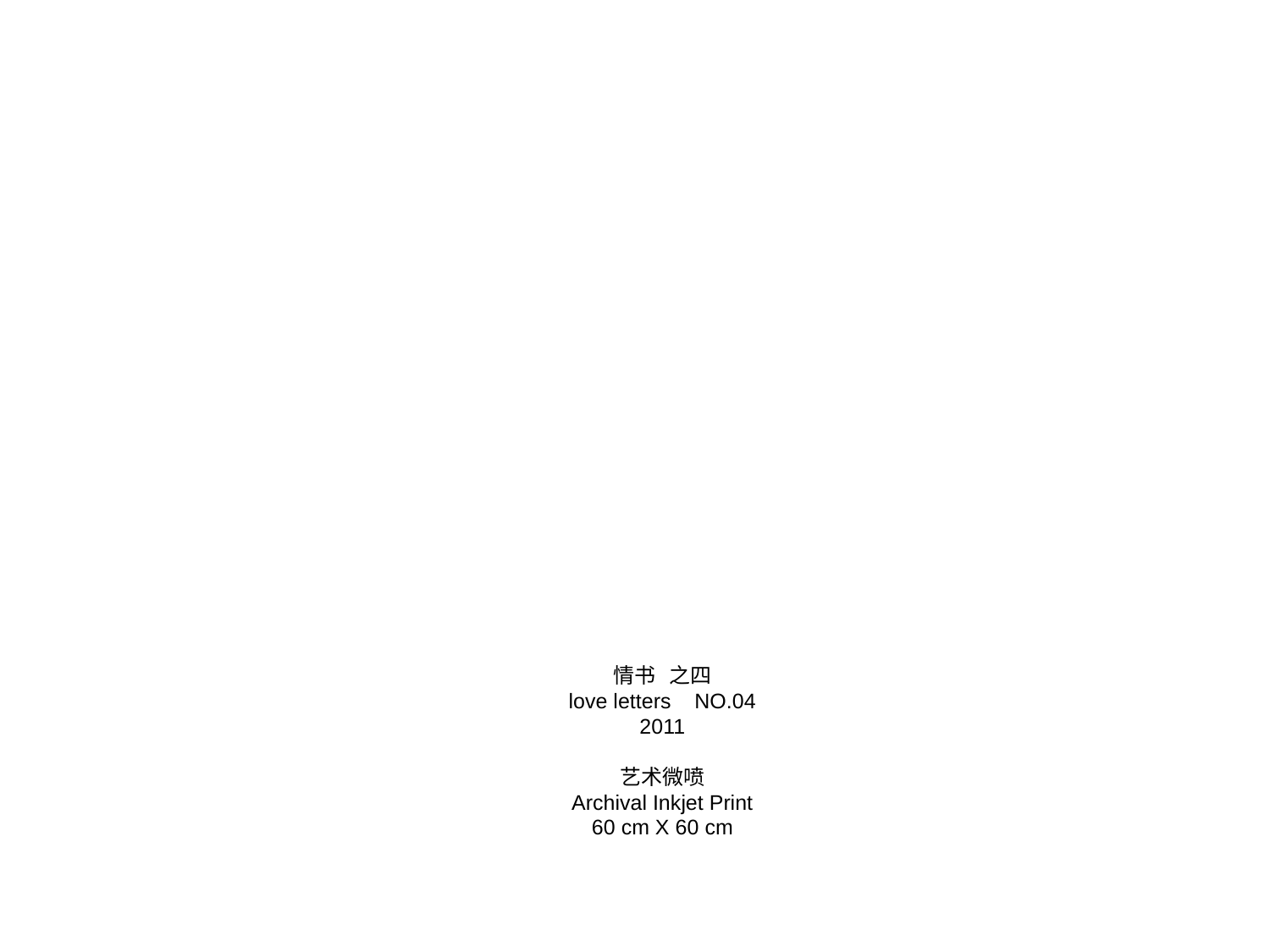

情书   之四
love letters    NO.04
2011

艺术微喷
Archival Inkjet Print
60 cm X 60 cm